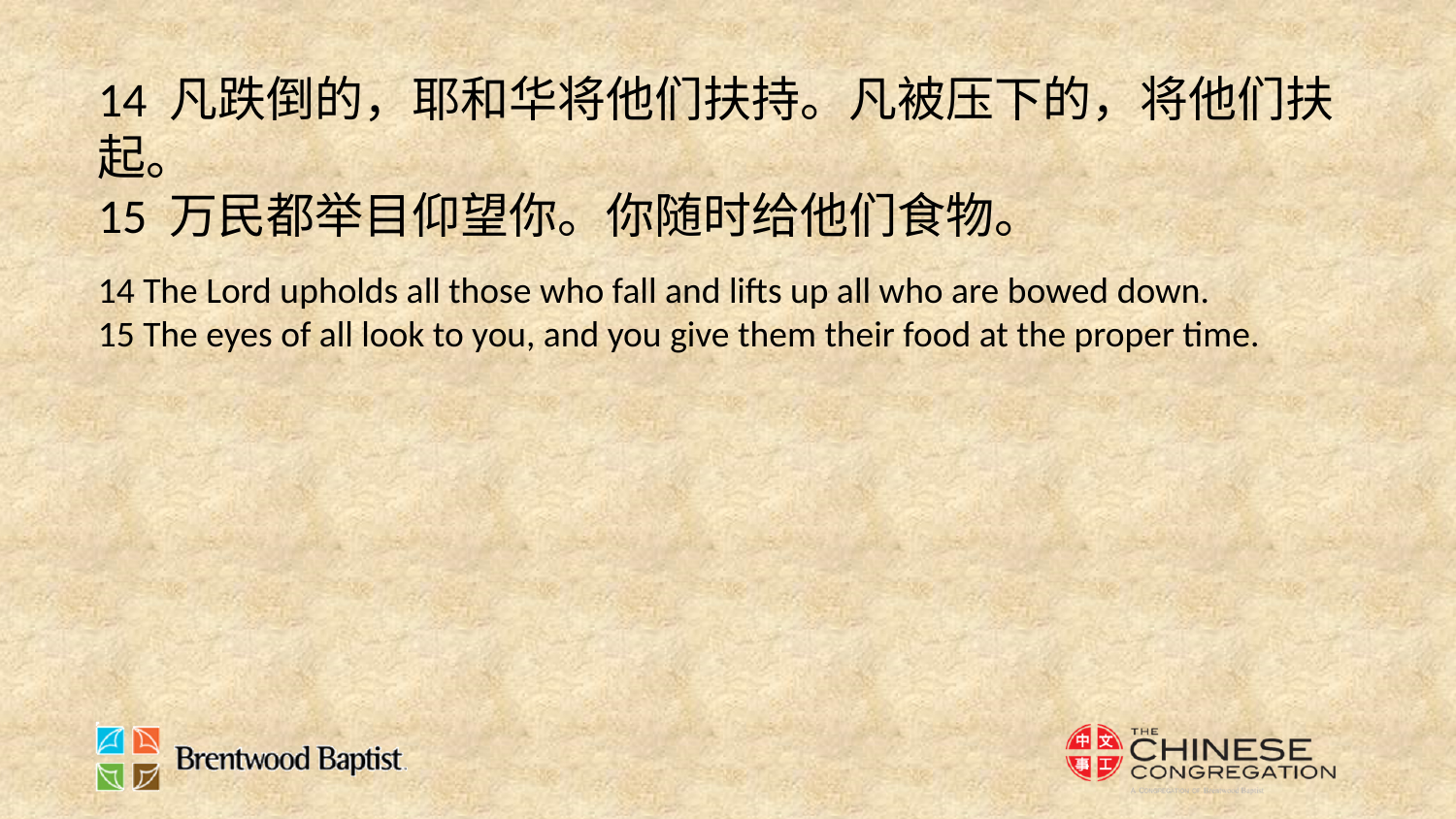

14 凡跌倒的，耶和华将他们扶持。凡被压下的，将他们扶起。
15 万民都举目仰望你。你随时给他们食物。

14 The Lord upholds all those who fall and lifts up all who are bowed down.
15 The eyes of all look to you, and you give them their food at the proper time.